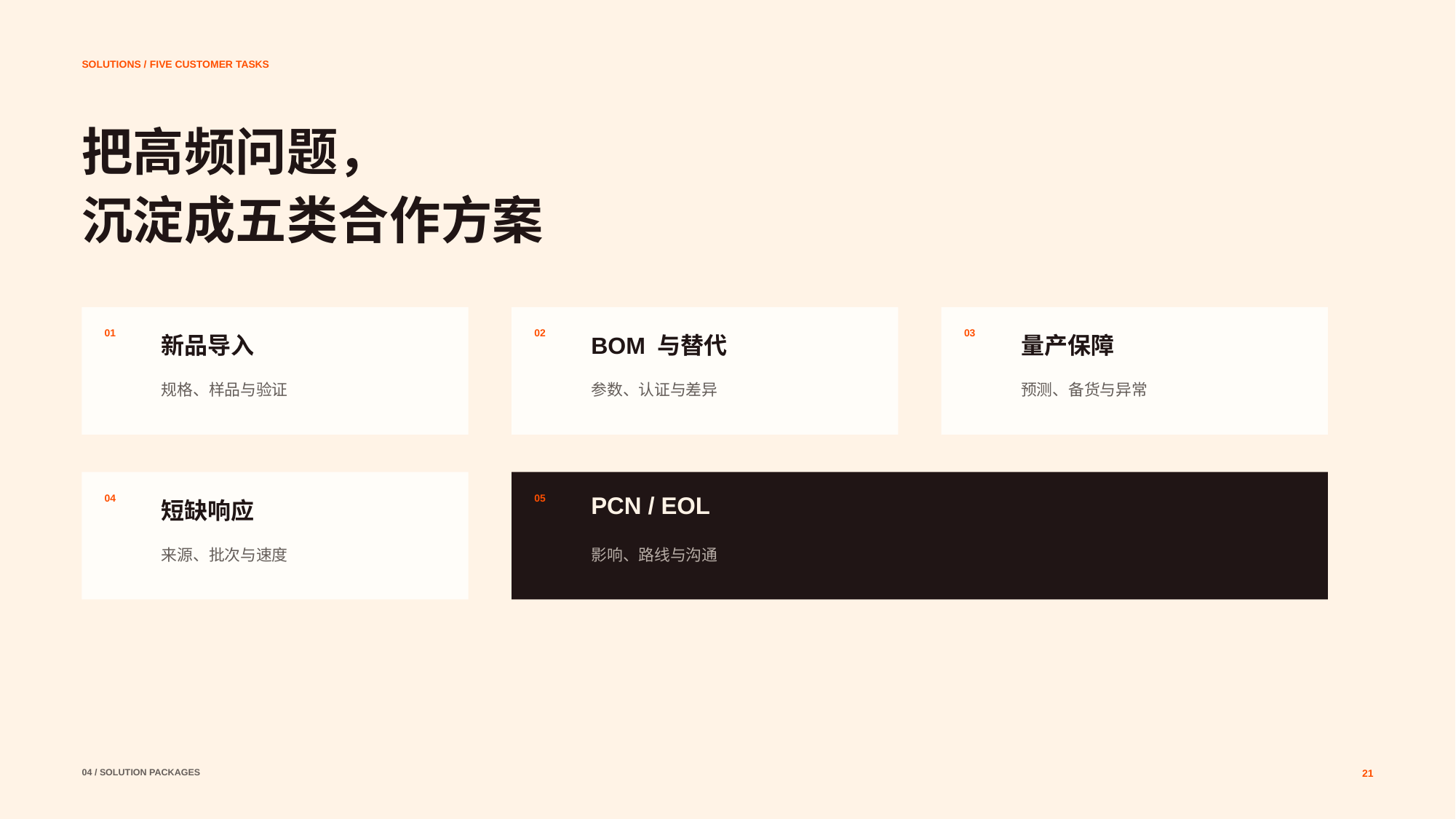

SOLUTIONS / FIVE CUSTOMER TASKS
把高频问题，
沉淀成五类合作方案

01
新品导入
02
BOM 与替代
03
量产保障
规格、样品与验证
参数、认证与差异
预测、备货与异常

04
短缺响应
05
PCN / EOL
来源、批次与速度
影响、路线与沟通
04 / SOLUTION PACKAGES
21